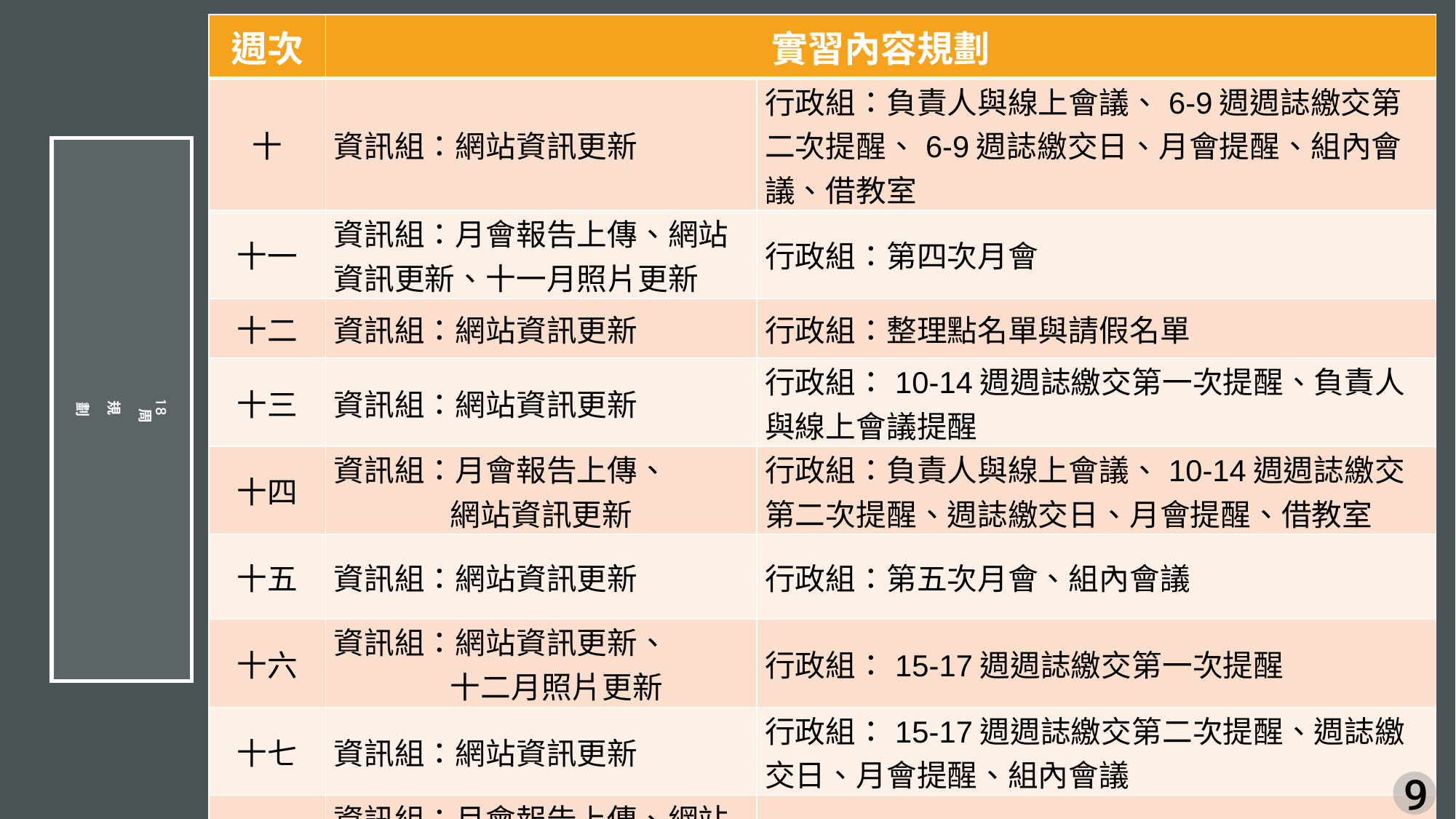

| 週次 | 實習內容規劃 |  |
| --- | --- | --- |
| 十 | 資訊組：網站資訊更新 | 行政組：負責人與線上會議、6-9週週誌繳交第二次提醒、6-9週誌繳交日、月會提醒、組內會議、借教室 |
| 十一 | 資訊組：月會報告上傳、網站資訊更新、十一月照片更新 | 行政組：第四次月會 |
| 十二 | 資訊組：網站資訊更新 | 行政組：整理點名單與請假名單 |
| 十三 | 資訊組：網站資訊更新 | 行政組：10-14週週誌繳交第一次提醒、負責人與線上會議提醒 |
| 十四 | 資訊組：月會報告上傳、 網站資訊更新 | 行政組：負責人與線上會議、10-14週週誌繳交第二次提醒、週誌繳交日、月會提醒、借教室 |
| 十五 | 資訊組：網站資訊更新 | 行政組：第五次月會、組內會議 |
| 十六 | 資訊組：網站資訊更新、 十二月照片更新 | 行政組：15-17週週誌繳交第一次提醒 |
| 十七 | 資訊組：網站資訊更新 | 行政組：15-17週週誌繳交第二次提醒、週誌繳交日、月會提醒、組內會議 |
| 十八 | 資訊組：月會報告上傳、網站 資訊更新、一月照片更新 | 行政組：期末報告、第六次月會 |

# 18 周 規 劃
9